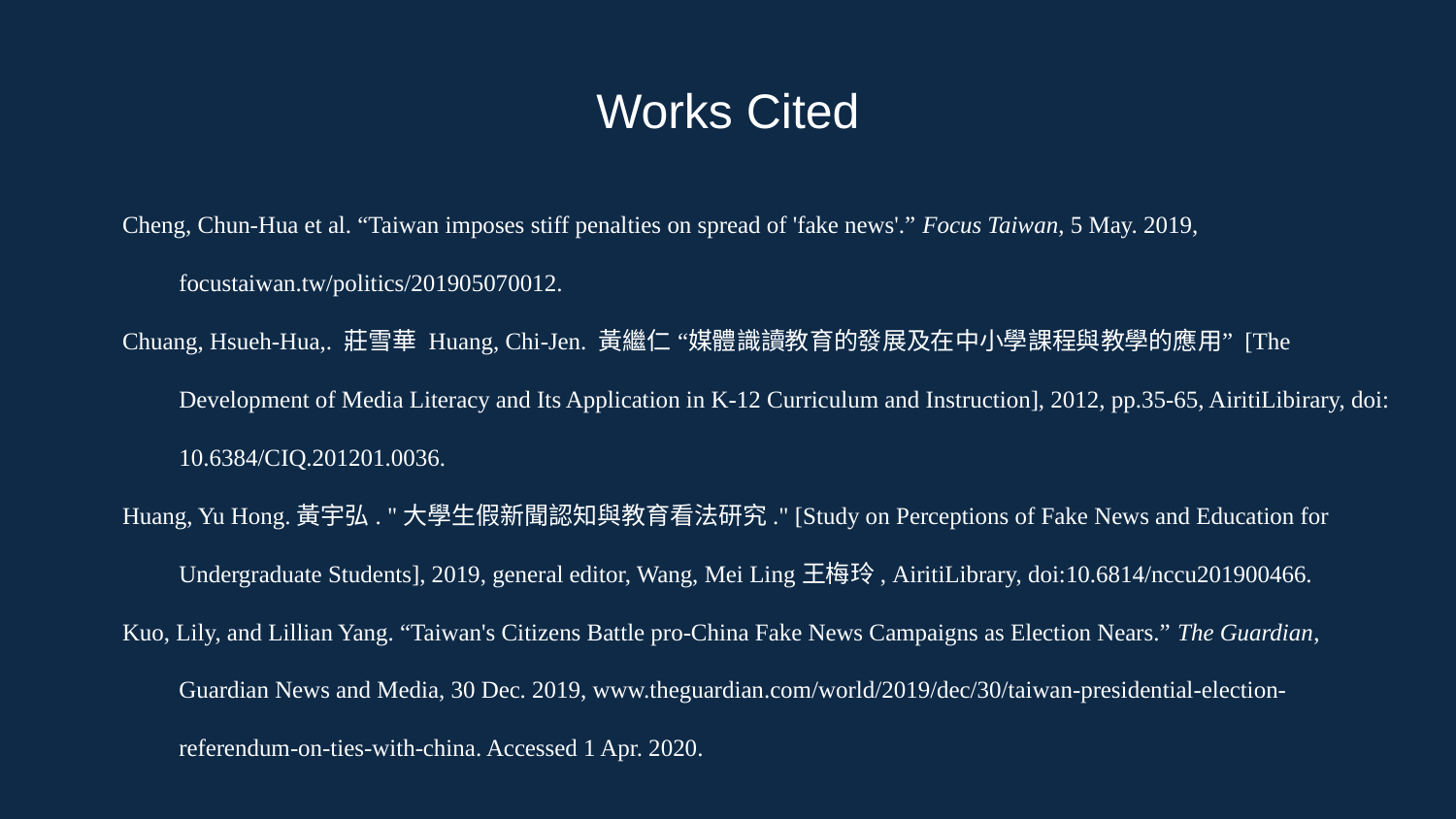

Works Cited
Cheng, Chun-Hua et al. “Taiwan imposes stiff penalties on spread of 'fake news'.” Focus Taiwan, 5 May. 2019, focustaiwan.tw/politics/201905070012.
Chuang, Hsueh-Hua,. 莊雪華 Huang, Chi-Jen. 黃繼仁 “媒體識讀教育的發展及在中小學課程與教學的應用” [The Development of Media Literacy and Its Application in K-12 Curriculum and Instruction], 2012, pp.35-65, AiritiLibirary, doi: 10.6384/CIQ.201201.0036.
Huang, Yu Hong.黃宇弘. "大學生假新聞認知與教育看法研究." [Study on Perceptions of Fake News and Education for Undergraduate Students], 2019, general editor, Wang, Mei Ling王梅玲, AiritiLibrary, doi:10.6814/nccu201900466.
Kuo, Lily, and Lillian Yang. “Taiwan's Citizens Battle pro-China Fake News Campaigns as Election Nears.” The Guardian, Guardian News and Media, 30 Dec. 2019, www.theguardian.com/world/2019/dec/30/taiwan-presidential-election-referendum-on-ties-with-china. Accessed 1 Apr. 2020.